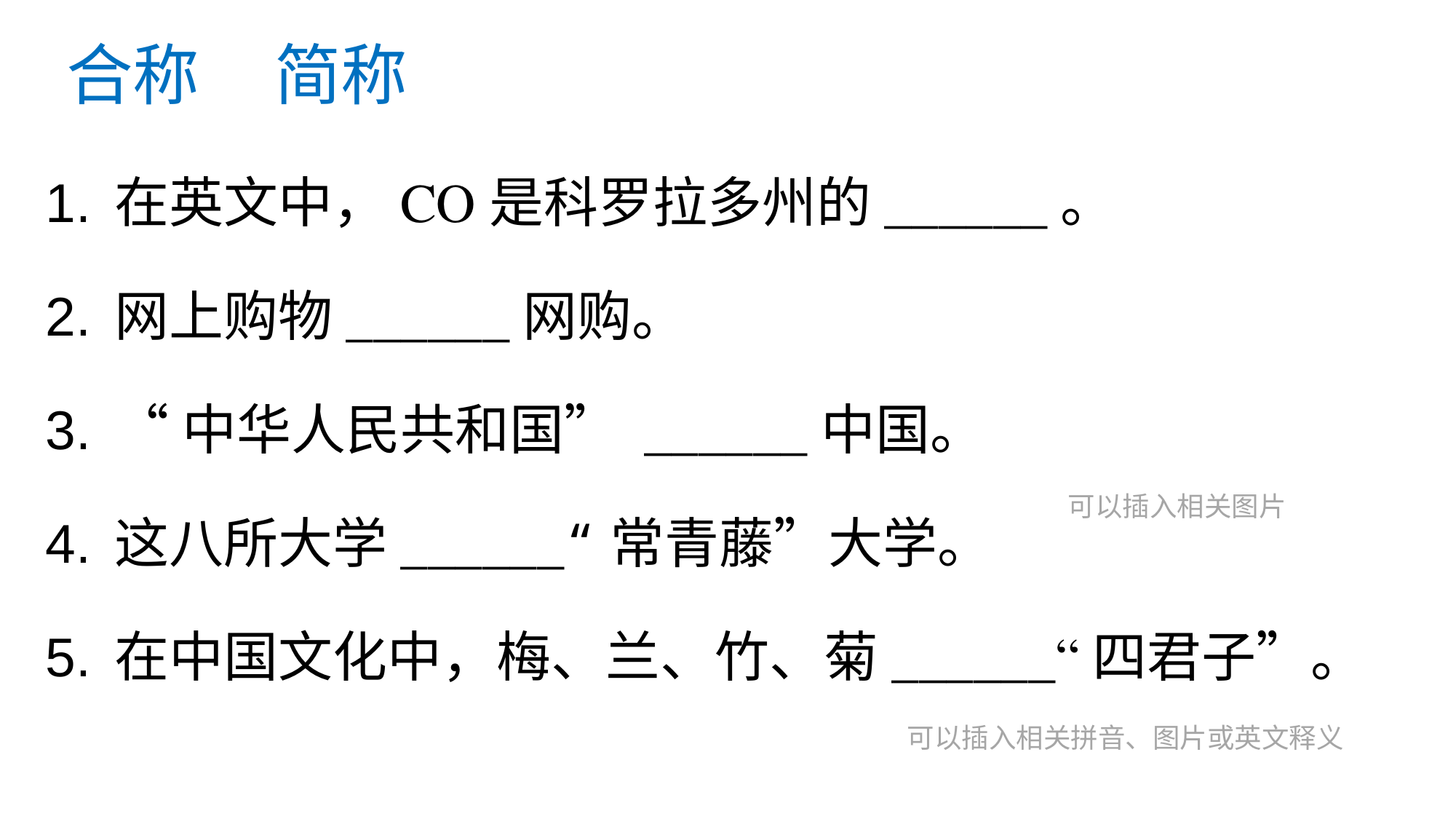

# 合称     简称
在英文中，CO是科罗拉多州的______。
网上购物______网购。
“中华人民共和国” ______中国。
这八所大学______“常青藤”大学。
在中国文化中，梅、兰、竹、菊______“四君子”。
可以插入相关图片
可以插入相关拼音、图片或英文释义